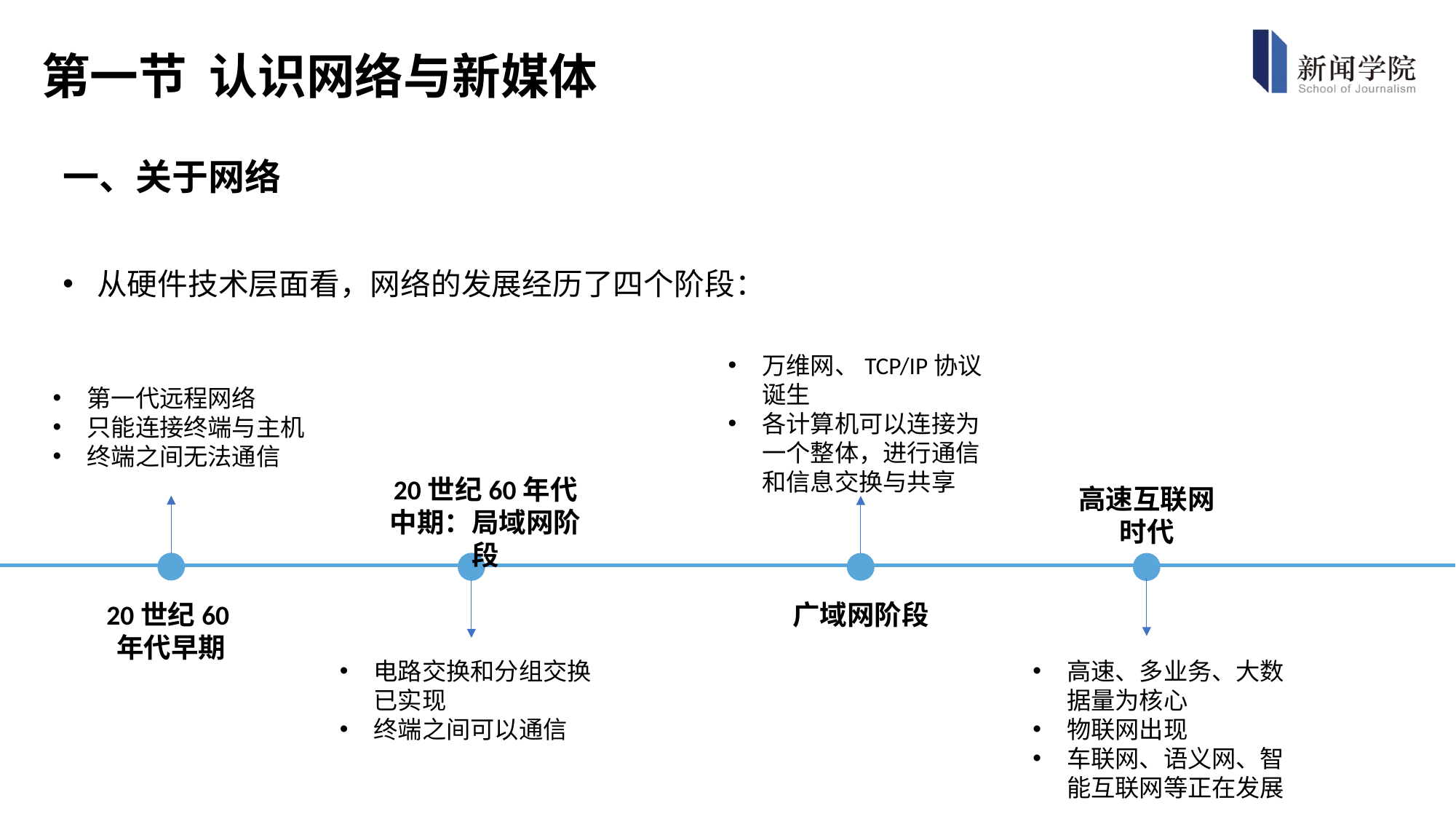

第一节  认识网络与新媒体
一、关于网络
从硬件技术层面看，网络的发展经历了四个阶段：
万维网、TCP/IP协议诞生
各计算机可以连接为一个整体，进行通信和信息交换与共享
第一代远程网络
只能连接终端与主机
终端之间无法通信
20世纪60年代中期：局域网阶段
高速互联网时代

20世纪60年代早期
广域网阶段
电路交换和分组交换已实现
终端之间可以通信
高速、多业务、大数据量为核心
物联网出现
车联网、语义网、智能互联网等正在发展